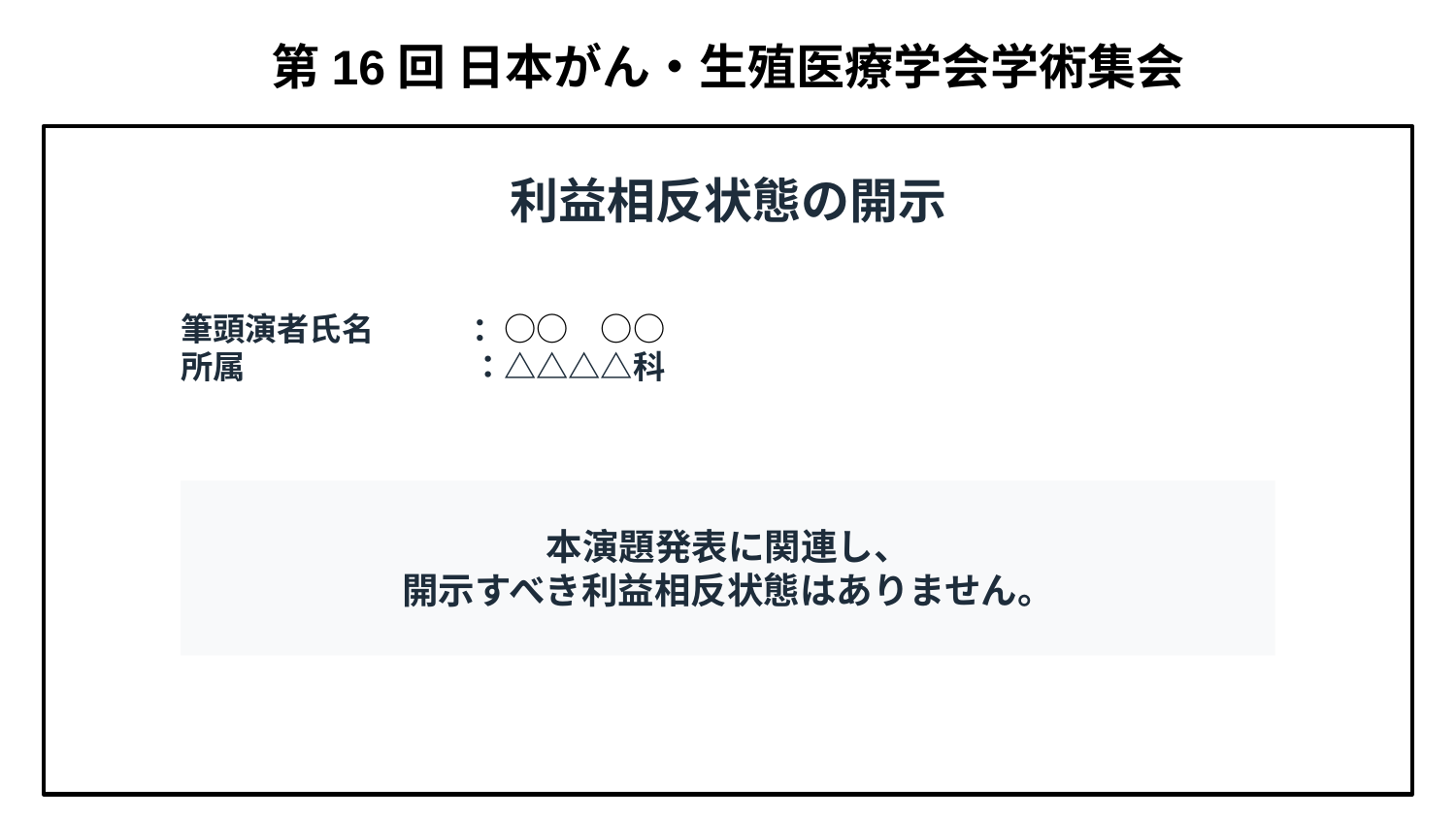

第16回 日本がん・生殖医療学会学術集会

利益相反状態の開示
筆頭演者氏名	：○○　○○
所属		：△△△△科
本演題発表に関連し、
開示すべき利益相反状態はありません。